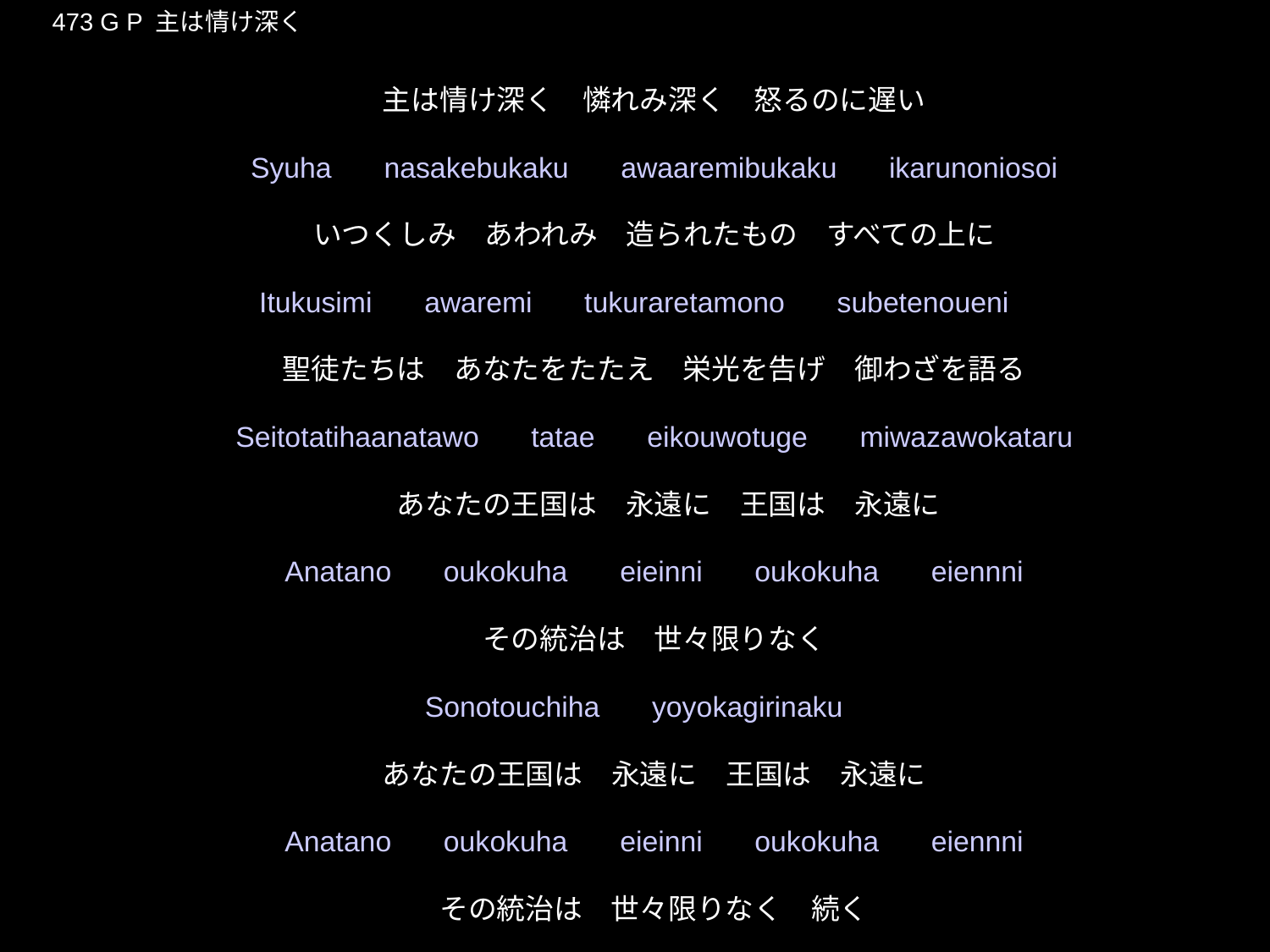

しゅはなさけぶかく
★W
473 G P 主は情け深く
主は情け深く　憐れみ深く　怒るのに遅い
Syuha　nasakebukaku　awaaremibukaku　ikarunoniosoi
いつくしみ　あわれみ　造られたもの　すべての上に
Itukusimi　awaremi　tukuraretamono　subetenoueni
聖徒たちは　あなたをたたえ　栄光を告げ　御わざを語る
Seitotatihaanatawo　tatae　eikouwotuge　miwazawokataru
　あなたの王国は　永遠に　王国は　永遠に
Anatano　oukokuha　eieinni　oukokuha　eiennni
その統治は　世々限りなく
Sonotouchiha　yoyokagirinaku
あなたの王国は　永遠に　王国は　永遠に
Anatano　oukokuha　eieinni　oukokuha　eiennni
その統治は　世々限りなく　続く
Sonotouchiha　yoyokagirinaku　tuduku

★４